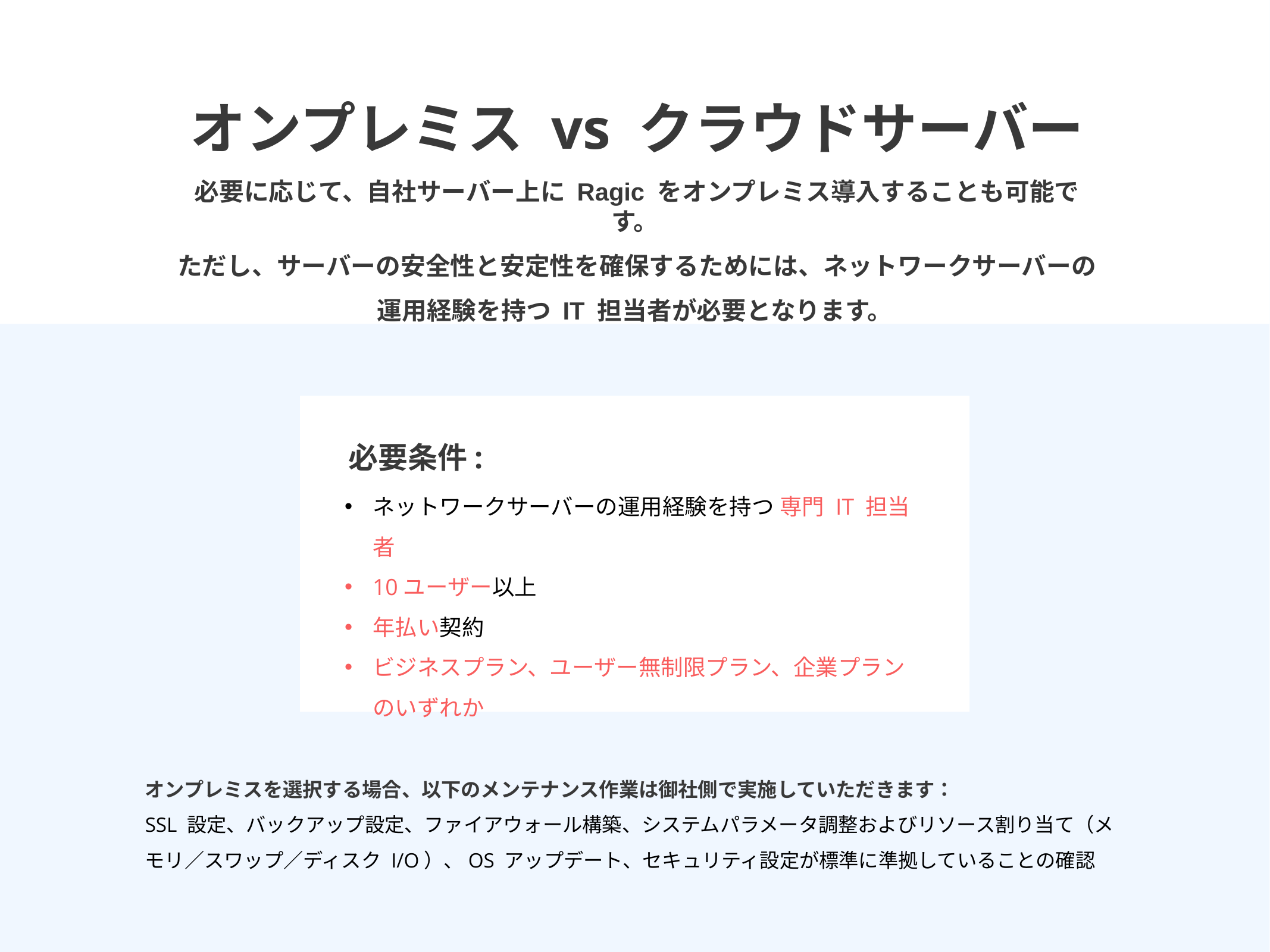

オンプレミス vs クラウドサーバー
必要に応じて、自社サーバー上に Ragic をオンプレミス導入することも可能です。
ただし、サーバーの安全性と安定性を確保するためには、ネットワークサーバーの運用経験を持つ IT 担当者が必要となります。

必要条件:
ネットワークサーバーの運用経験を持つ 専門 IT 担当者
10ユーザー以上
年払い契約
ビジネスプラン、ユーザー無制限プラン、企業プラン のいずれか
オンプレミスを選択する場合、以下のメンテナンス作業は御社側で実施していただきます：
SSL 設定、バックアップ設定、ファイアウォール構築、システムパラメータ調整およびリソース割り当て（メモリ／スワップ／ディスク I/O）、OS アップデート、セキュリティ設定が標準に準拠していることの確認